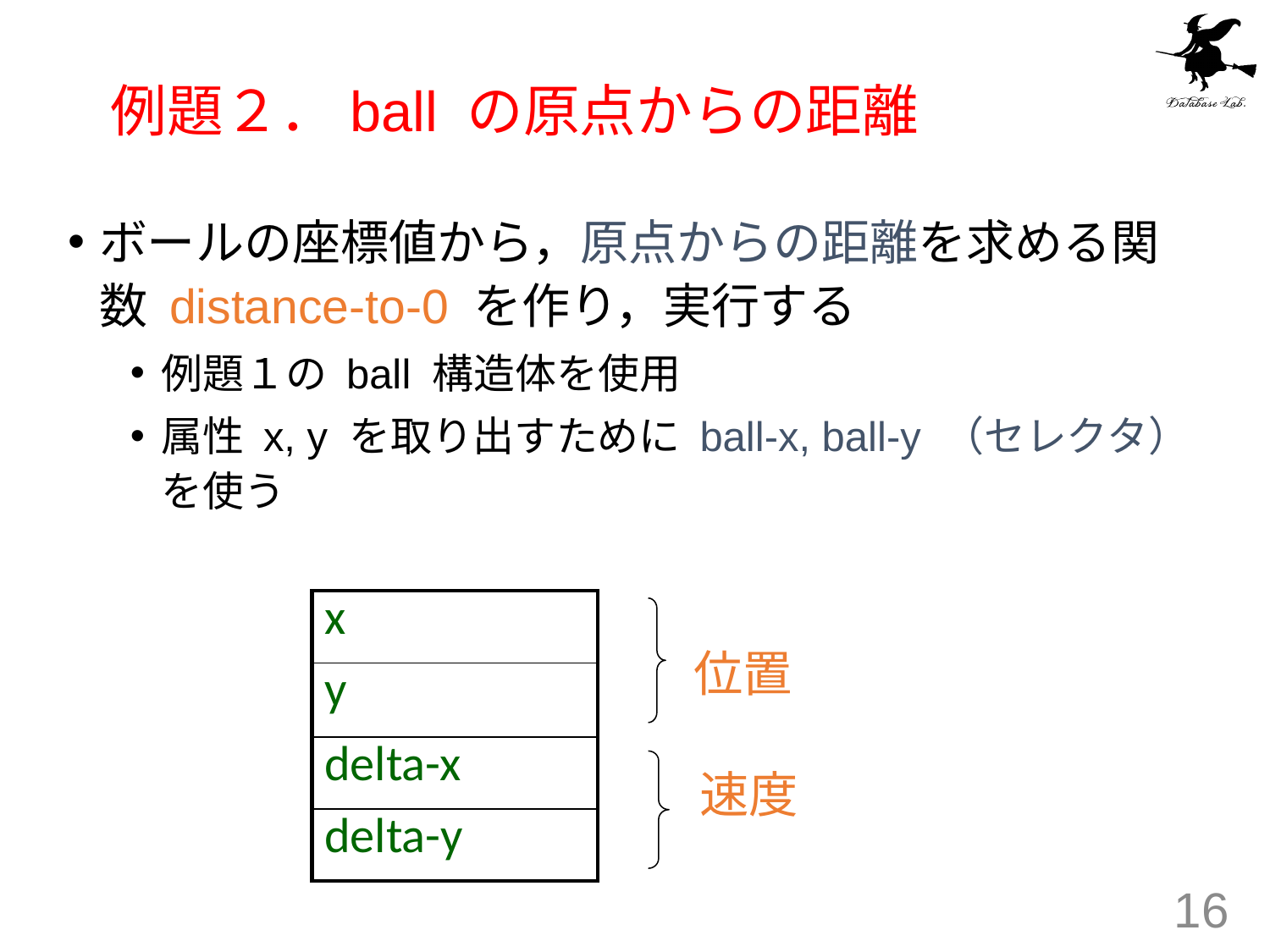

# 例題２．ball の原点からの距離
ボールの座標値から，原点からの距離を求める関数 distance-to-0 を作り，実行する
例題１の ball 構造体を使用
属性 x, y を取り出すために ball-x, ball-y （セレクタ）を使う

| x |
| --- |
| y |
| delta-x |
| delta-y |

位置

速度
16